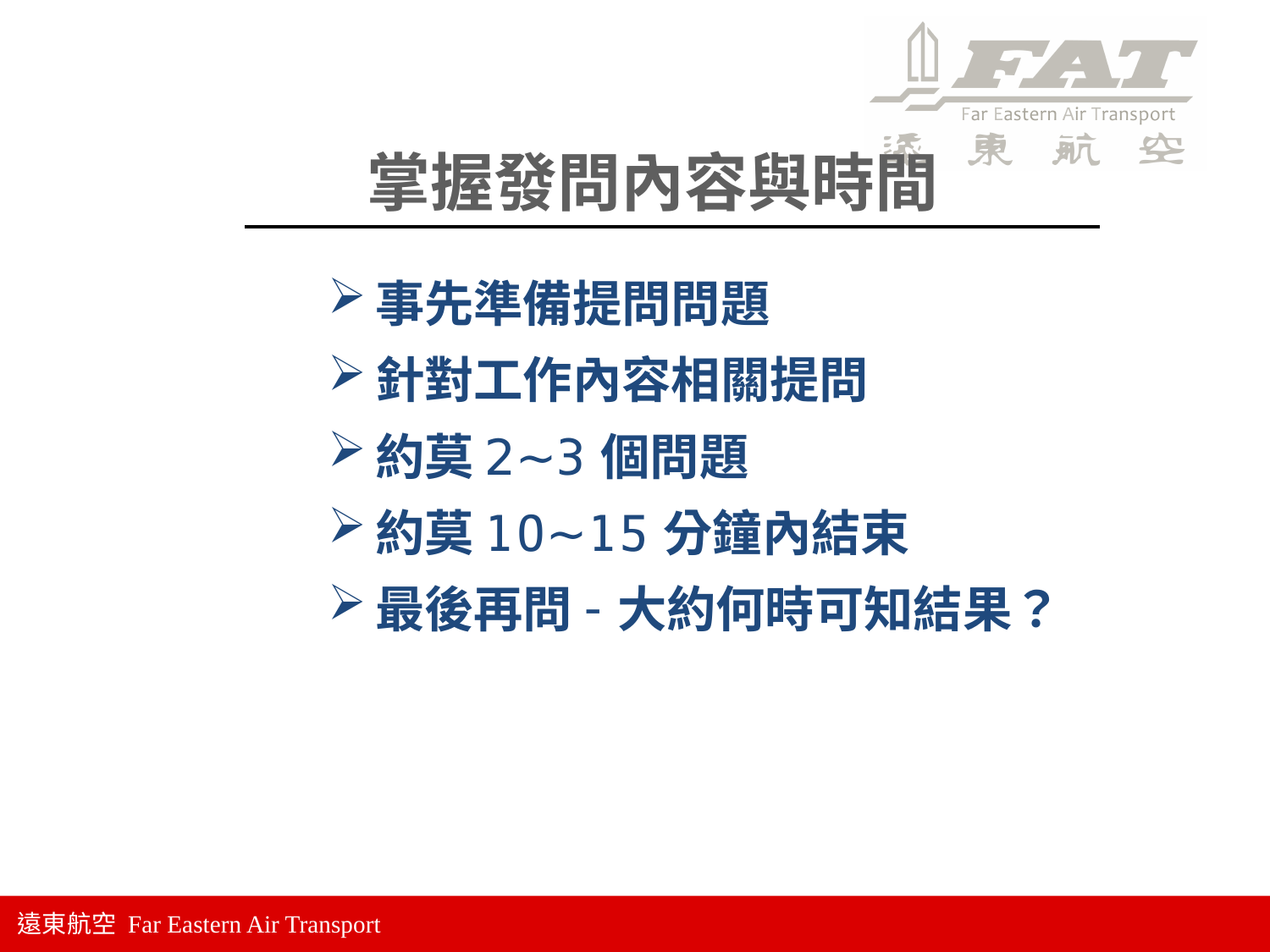

掌握發問內容與時間

事先準備提問問題
針對工作內容相關提問
約莫2~3個問題
約莫10~15分鐘內結束
最後再問-大約何時可知結果？